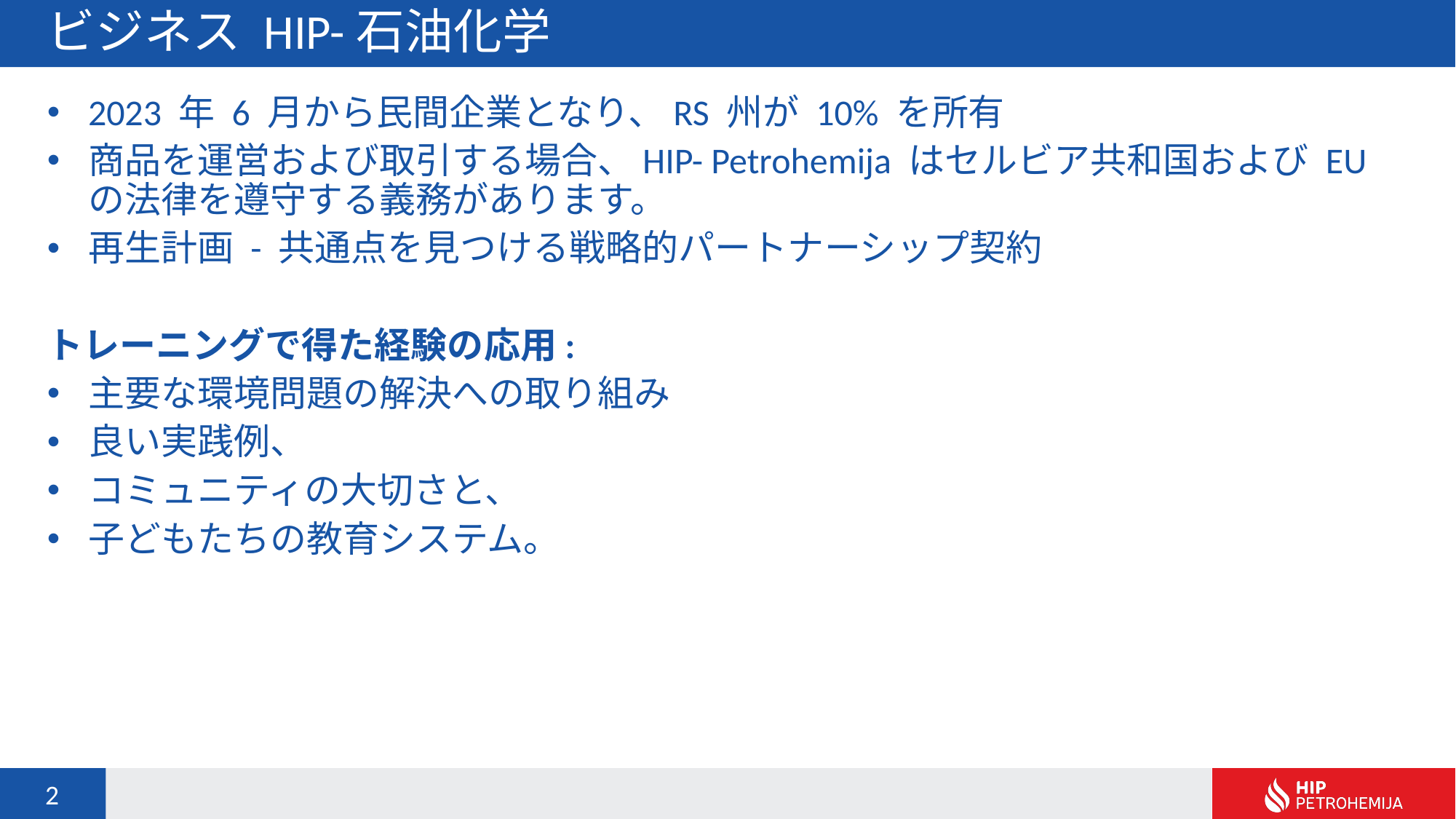

# ビジネス HIP-石油化学
2023 年 6 月から民間企業となり、RS 州が 10% を所有
商品を運営および取引する場合、HIP- Petrohemija はセルビア共和国および EU の法律を遵守する義務があります。
再生計画 - 共通点を見つける戦略的パートナーシップ契約

トレーニングで得た経験の応用:
主要な環境問題の解決への取り組み
良い実践例、
コミュニティの大切さと、
子どもたちの教育システム。

2